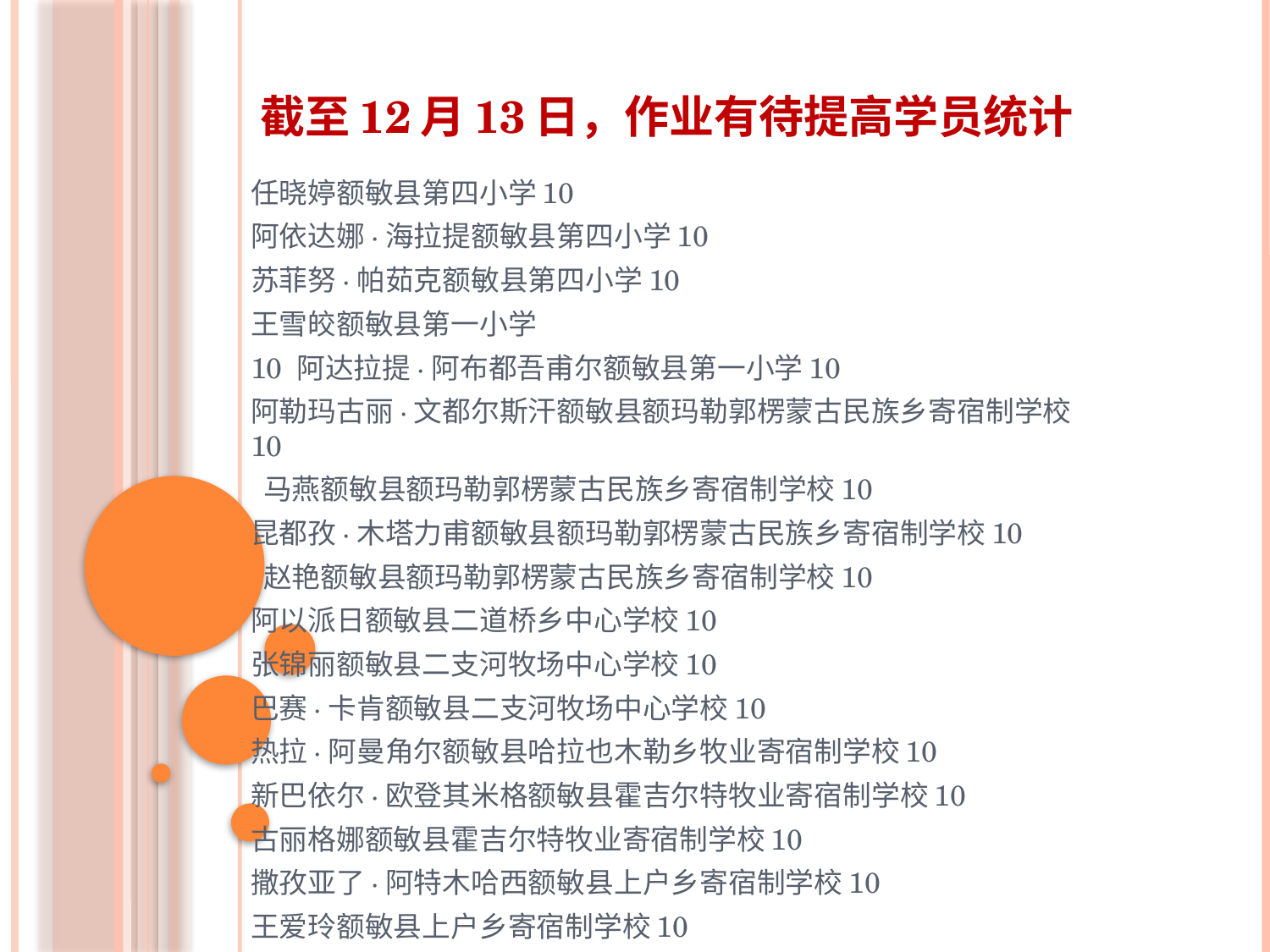

# 截至12月13日，作业有待提高学员统计
任晓婷额敏县第四小学10
阿依达娜·海拉提额敏县第四小学10
苏菲努·帕茹克额敏县第四小学10
王雪皎额敏县第一小学
10 阿达拉提·阿布都吾甫尔额敏县第一小学10
阿勒玛古丽·文都尔斯汗额敏县额玛勒郭楞蒙古民族乡寄宿制学校10
 马燕额敏县额玛勒郭楞蒙古民族乡寄宿制学校10
昆都孜·木塔力甫额敏县额玛勒郭楞蒙古民族乡寄宿制学校10
 赵艳额敏县额玛勒郭楞蒙古民族乡寄宿制学校10
阿以派日额敏县二道桥乡中心学校10
张锦丽额敏县二支河牧场中心学校10
巴赛·卡肯额敏县二支河牧场中心学校10
热拉·阿曼角尔额敏县哈拉也木勒乡牧业寄宿制学校10
新巴依尔·欧登其米格额敏县霍吉尔特牧业寄宿制学校10
古丽格娜额敏县霍吉尔特牧业寄宿制学校10
撒孜亚了·阿特木哈西额敏县上户乡寄宿制学校10
王爱玲额敏县上户乡寄宿制学校10